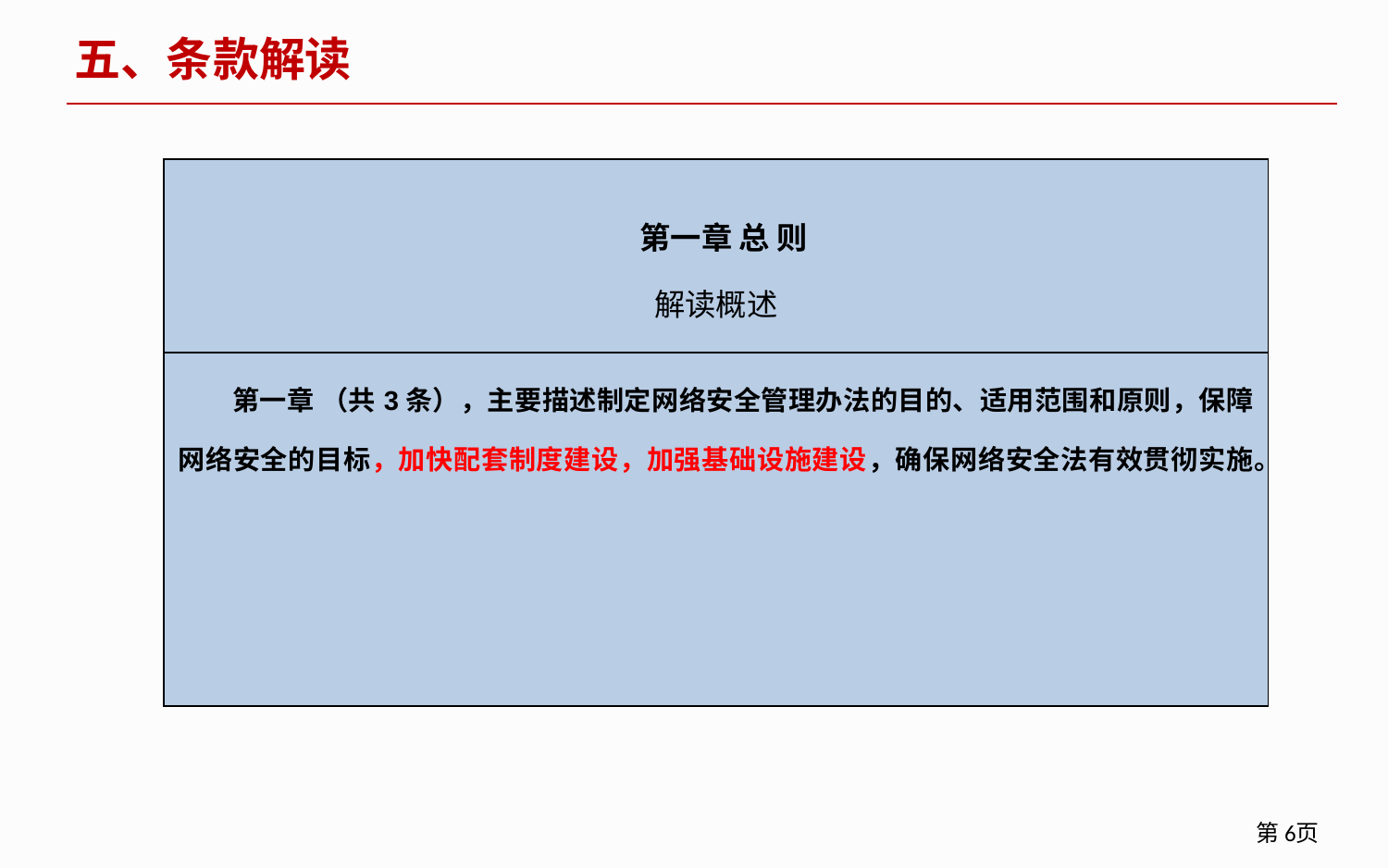

五、条款解读
| 第一章 总 则 解读概述 |
| --- |
| 第一章 （共3条），主要描述制定网络安全管理办法的目的、适用范围和原则，保障网络安全的目标，加快配套制度建设，加强基础设施建设，确保网络安全法有效贯彻实施。 |